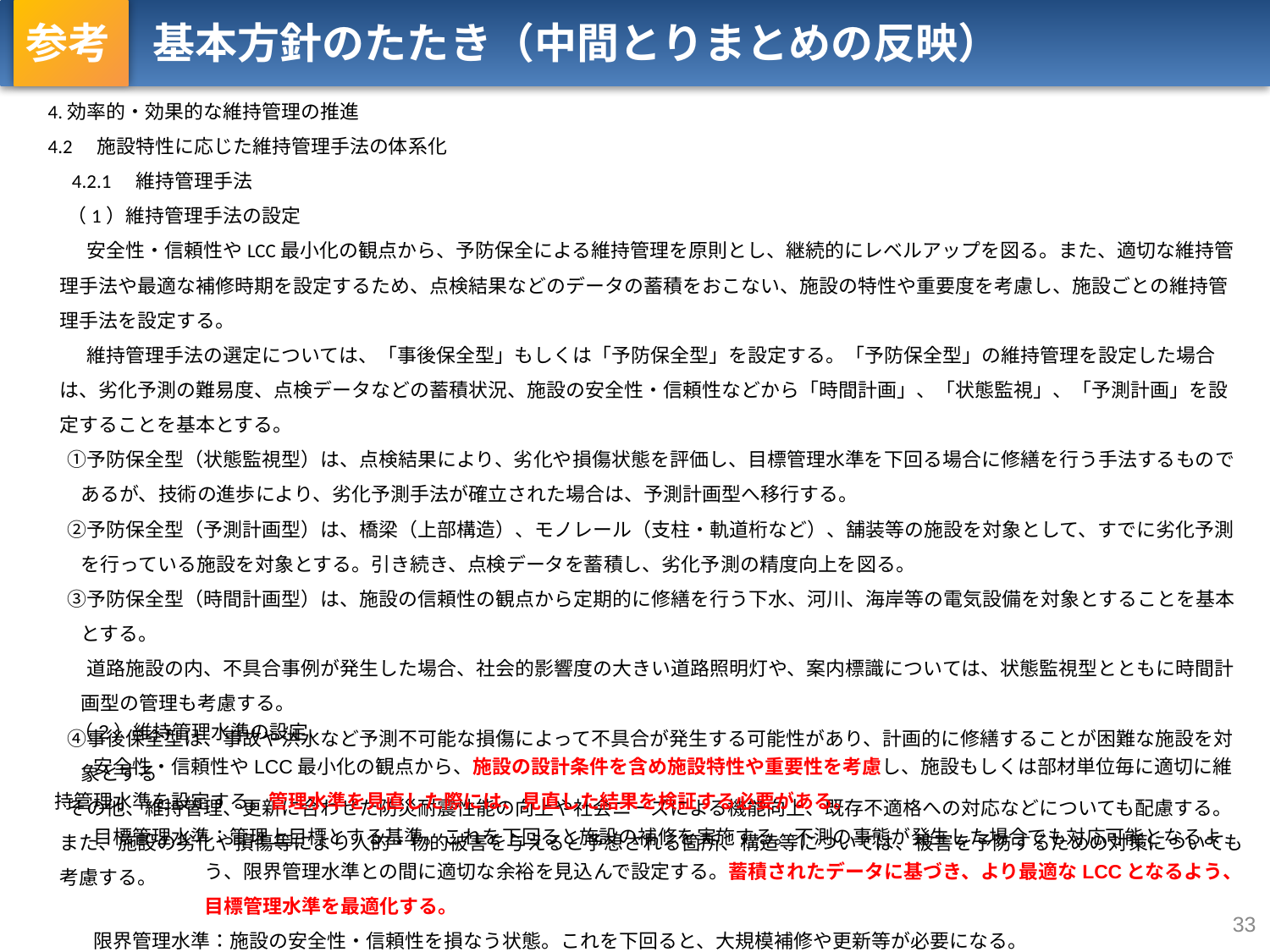

参考　基本方針のたたき（中間とりまとめの反映）
4.効率的・効果的な維持管理の推進
4.2　施設特性に応じた維持管理手法の体系化
　4.2.1　維持管理手法
　（1）維持管理手法の設定
　　安全性・信頼性やLCC最小化の観点から、予防保全による維持管理を原則とし、継続的にレベルアップを図る。また、適切な維持管理手法や最適な補修時期を設定するため、点検結果などのデータの蓄積をおこない、施設の特性や重要度を考慮し、施設ごとの維持管理手法を設定する。
　　維持管理手法の選定については、「事後保全型」もしくは「予防保全型」を設定する。「予防保全型」の維持管理を設定した場合は、劣化予測の難易度、点検データなどの蓄積状況、施設の安全性・信頼性などから「時間計画」、「状態監視」、「予測計画」を設定することを基本とする。
　①予防保全型（状態監視型）は、点検結果により、劣化や損傷状態を評価し、目標管理水準を下回る場合に修繕を行う手法するものであるが、技術の進歩により、劣化予測手法が確立された場合は、予測計画型へ移行する。
　②予防保全型（予測計画型）は、橋梁（上部構造）、モノレール（支柱・軌道桁など）、舗装等の施設を対象として、すでに劣化予測を行っている施設を対象とする。引き続き、点検データを蓄積し、劣化予測の精度向上を図る。
　③予防保全型（時間計画型）は、施設の信頼性の観点から定期的に修繕を行う下水、河川、海岸等の電気設備を対象とすることを基本とする。
　　道路施設の内、不具合事例が発生した場合、社会的影響度の大きい道路照明灯や、案内標識については、状態監視型とともに時間計画型の管理も考慮する。
　④事後保全型は、事故や洪水など予測不可能な損傷によって不具合が発生する可能性があり、計画的に修繕することが困難な施設を対象とする
　その他、維持管理、更新に合わせた防災耐震性能の向上や社会ニーズによる機能向上、既存不適格への対応などについても配慮する。また、施設の劣化や損傷等により人的・物的被害を与えると予想される箇所、構造等については、被害を予防するための対策についても考慮する。
　（2）維持管理水準の設定
　　安全性・信頼性やLCC最小化の観点から、施設の設計条件を含め施設特性や重要性を考慮し、施設もしくは部材単位毎に適切に維持管理水準を設定する。管理水準を見直した際には、見直した結果を検証する必要がある。
　　目標管理水準：管理上目標とする基準。これを下回ると施設の補修を実施する。不測の事態が発生した場合でも対応可能となるよう、限界管理水準との間に適切な余裕を見込んで設定する。蓄積されたデータに基づき、より最適なLCCとなるよう、目標管理水準を最適化する。
　　限界管理水準：施設の安全性・信頼性を損なう状態。これを下回ると、大規模補修や更新等が必要になる。
33